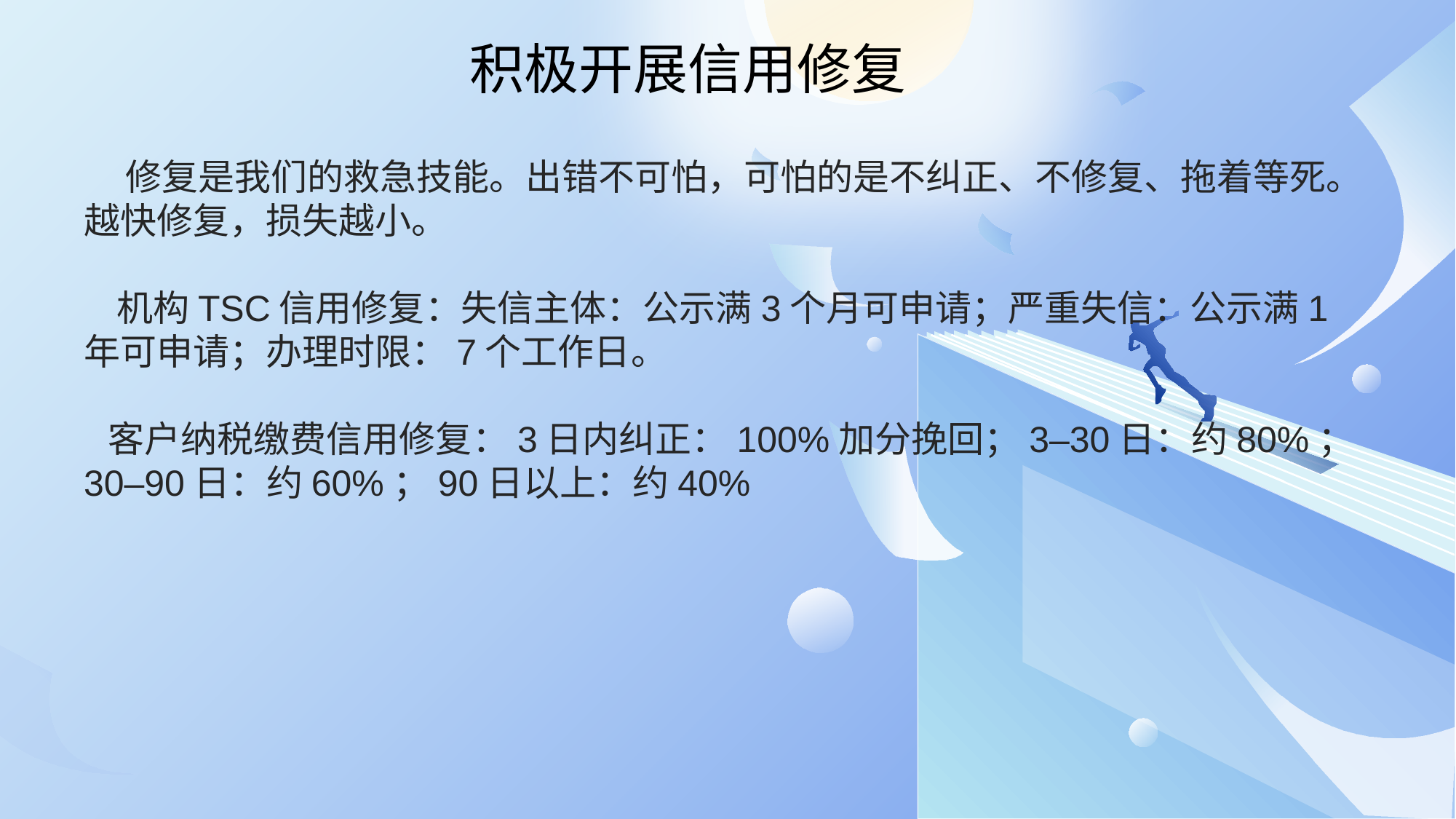

积极开展信用修复
    修复是我们的救急技能。出错不可怕，可怕的是不纠正、不修复、拖着等死。越快修复，损失越小。
    机构TSC信用修复：失信主体：公示满3个月可申请；严重失信：公示满1年可申请；办理时限：7个工作日。
   客户纳税缴费信用修复：3日内纠正：100%加分挽回；3–30日：约80%；30–90日：约60%；90日以上：约40%